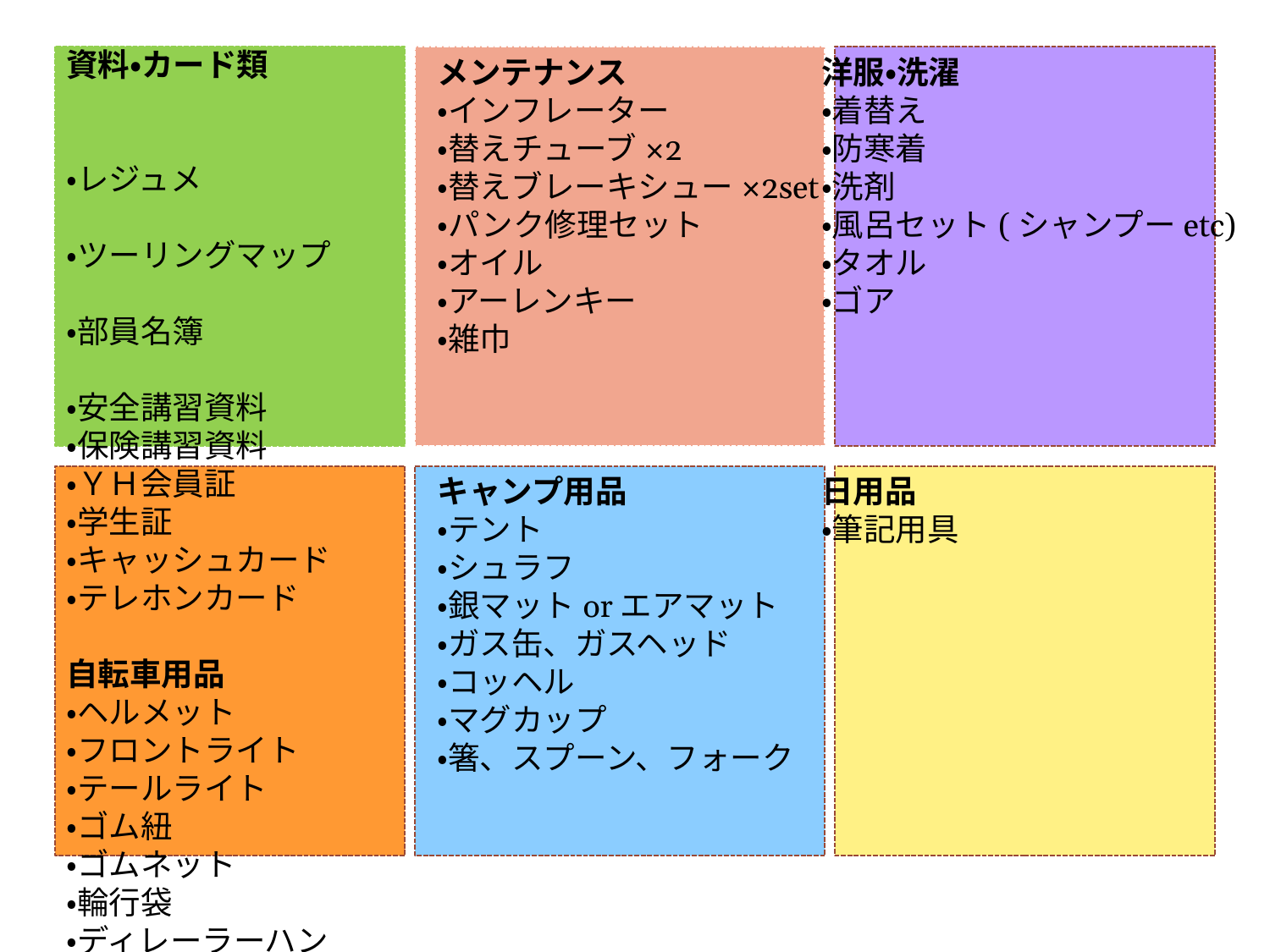

資料・カード類
・レジュメ
・ツーリングマップ
・部員名簿
・安全講習資料
・保険講習資料
・ＹＨ会員証
・学生証
・キャッシュカード
・テレホンカード

自転車用品
・ヘルメット
・フロントライト
・テールライト
・ゴム紐
・ゴムネット
・輪行袋
・ディレーラーハンガー
・グローブ
・サイドバッグ×２

メンテナンス
・インフレーター
・替えチューブ×2
・替えブレーキシュー×2set
・パンク修理セット
・オイル
・アーレンキー
・雑巾

キャンプ用品
・テント
・シュラフ
・銀マットorエアマット
・ガス缶、ガスヘッド
・コッヘル
・マグカップ
・箸、スプーン、フォーク

洋服・洗濯
・着替え
・防寒着
・洗剤
・風呂セット(シャンプーetc)
・タオル
・ゴア

日用品
・筆記用具